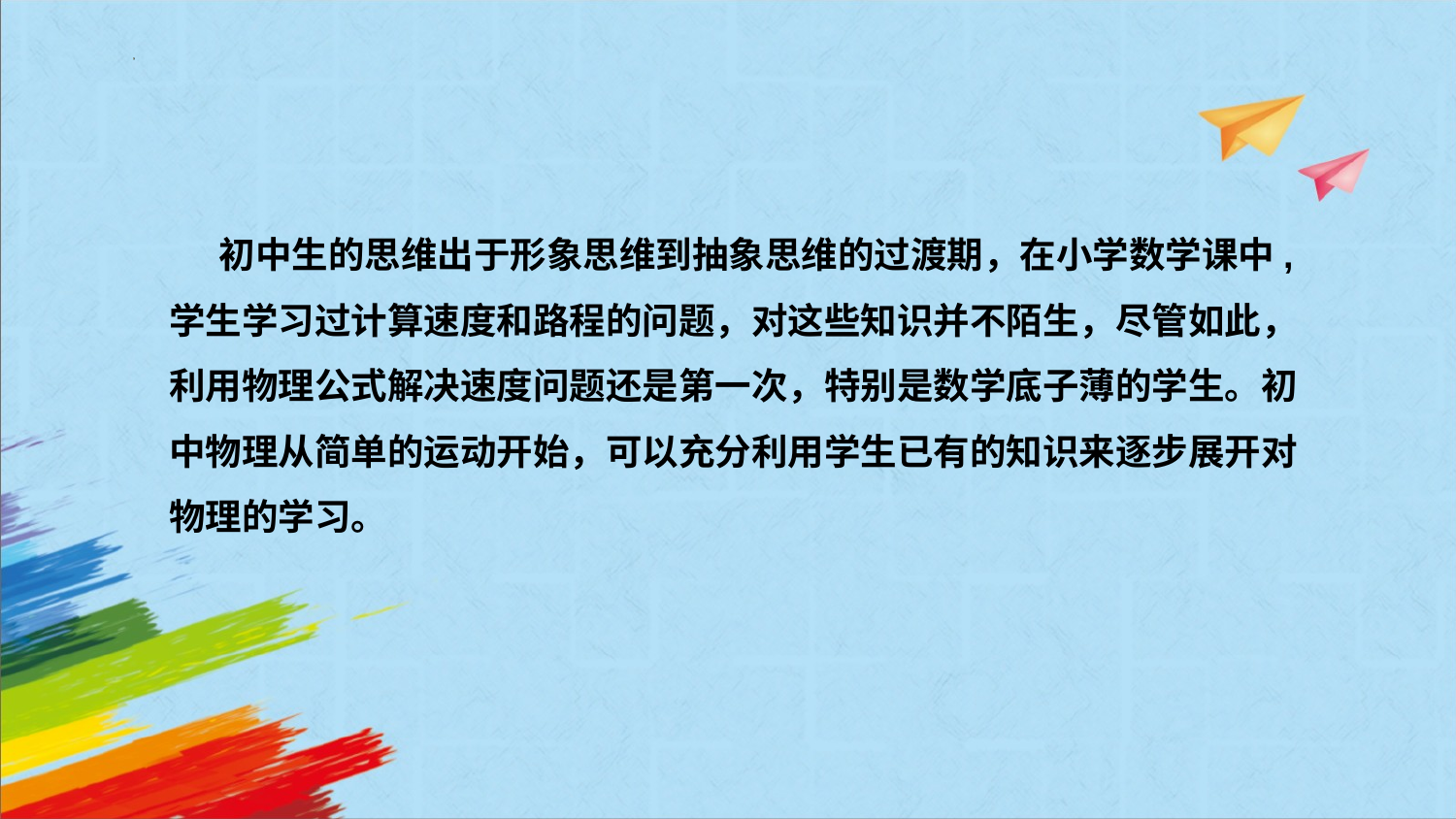

初中生的思维出于形象思维到抽象思维的过渡期，在小学数学课中,学生学习过计算速度和路程的问题，对这些知识并不陌生，尽管如此，利用物理公式解决速度问题还是第一次，特别是数学底子薄的学生。初中物理从简单的运动开始，可以充分利用学生已有的知识来逐步展开对物理的学习。